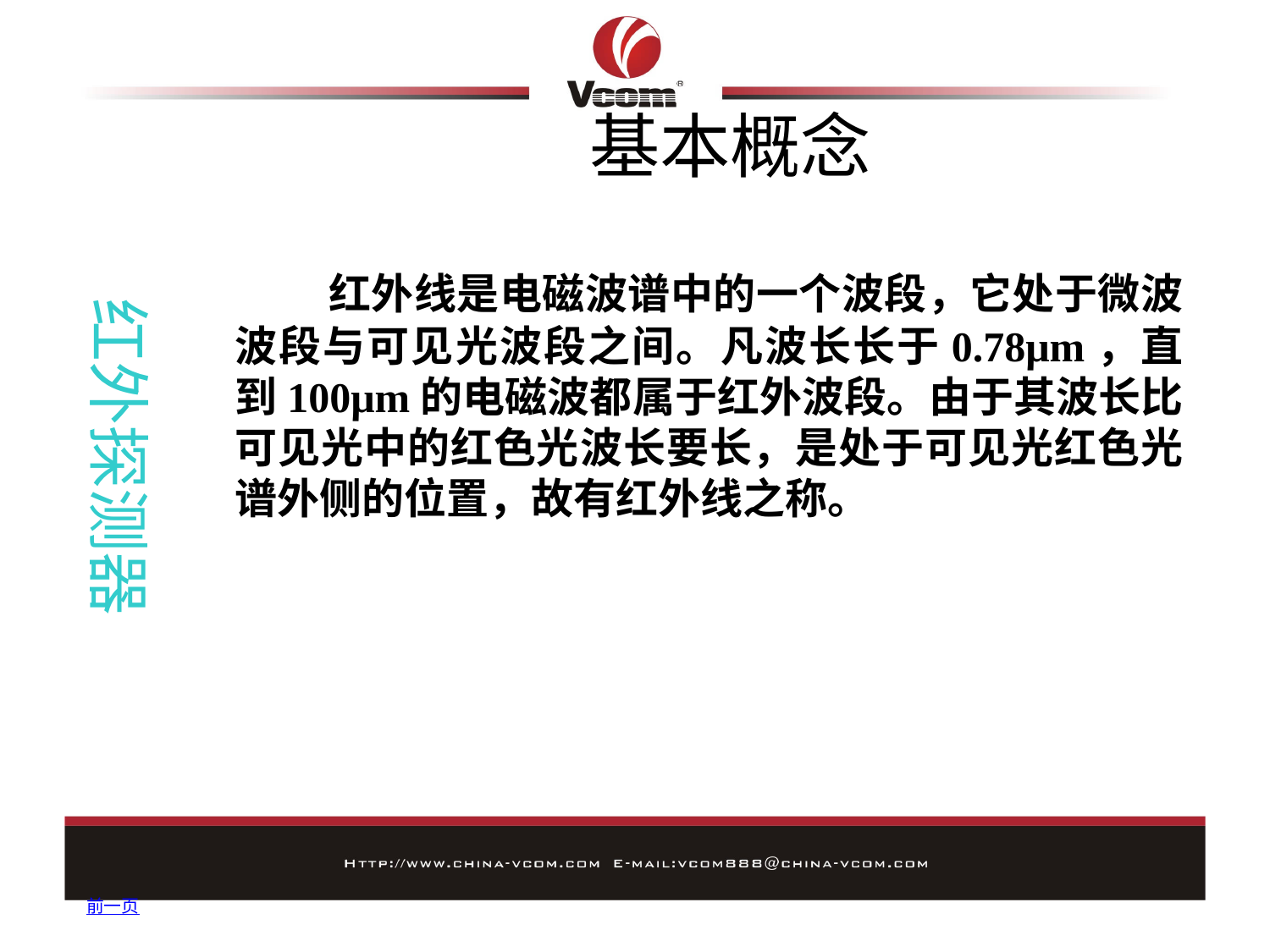

基本概念
       红外线是电磁波谱中的一个波段，它处于微波波段与可见光波段之间。凡波长长于0.78μm，直到100μm的电磁波都属于红外波段。由于其波长比可见光中的红色光波长要长，是处于可见光红色光谱外侧的位置，故有红外线之称。
红外探测器
前一页